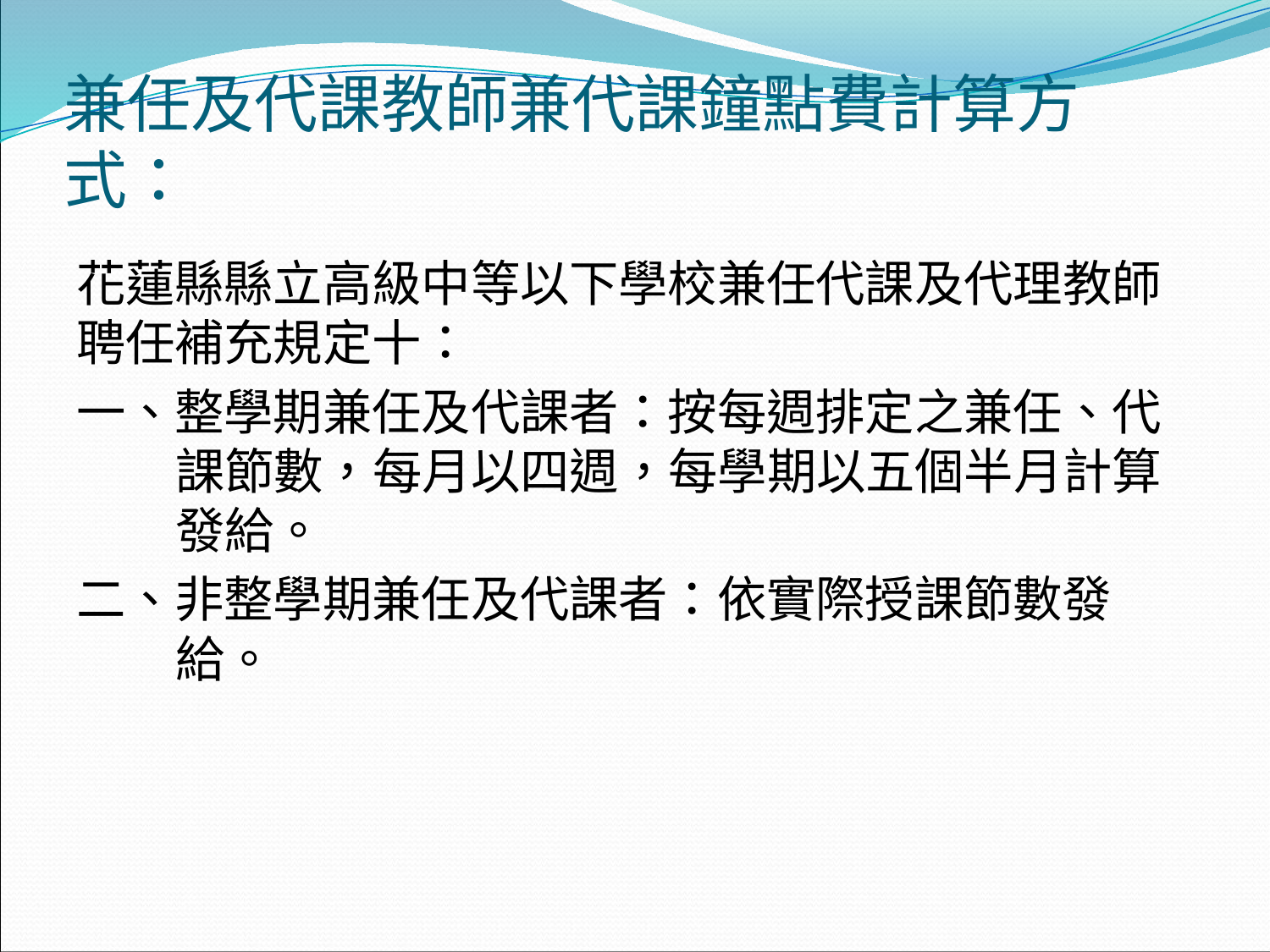

# 兼任及代課教師兼代課鐘點費計算方式：
花蓮縣縣立高級中等以下學校兼任代課及代理教師聘任補充規定十：
一、整學期兼任及代課者：按每週排定之兼任、代課節數，每月以四週，每學期以五個半月計算發給。
二、非整學期兼任及代課者：依實際授課節數發給。